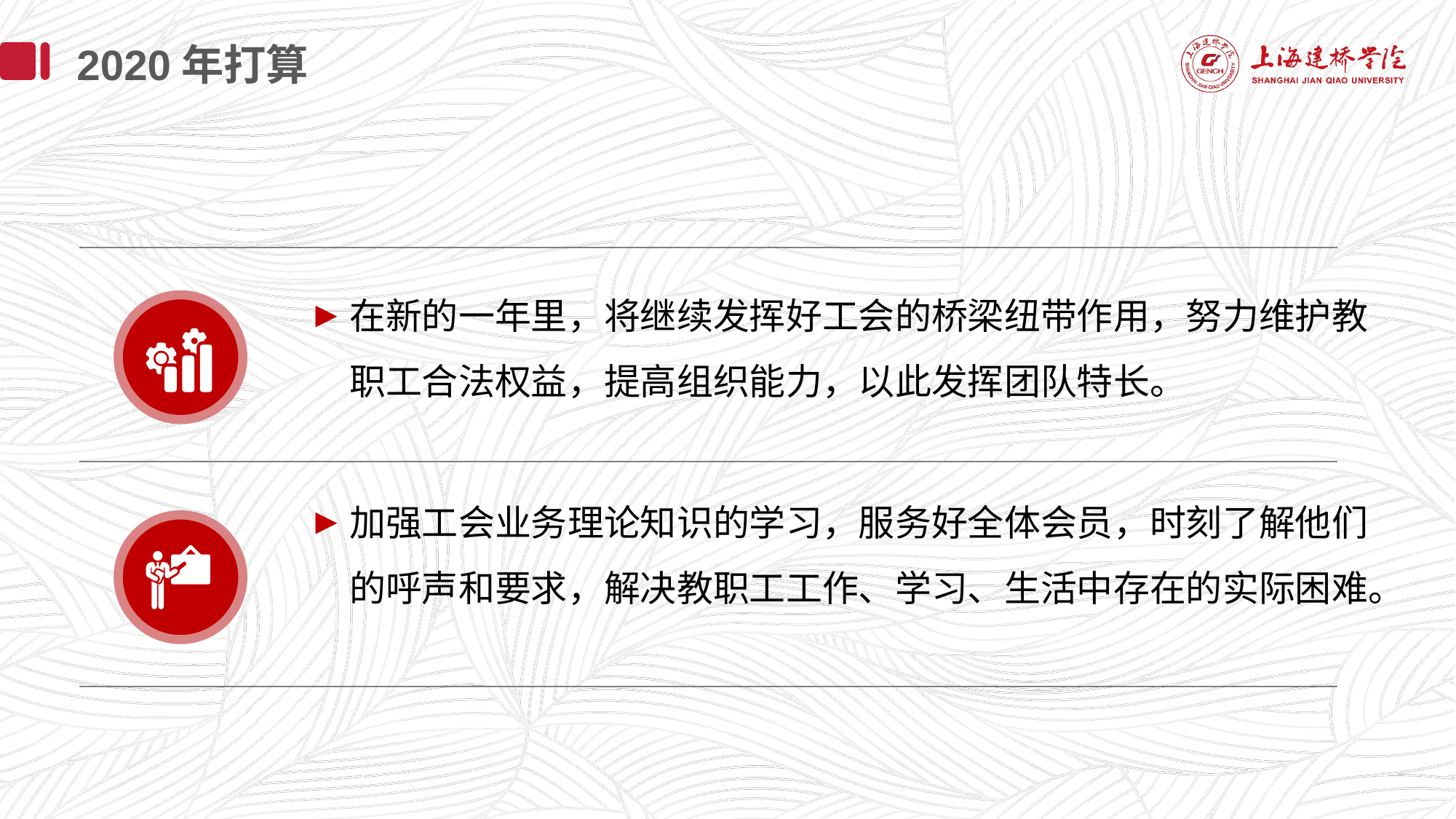

2020年打算
在新的一年里，将继续发挥好工会的桥梁纽带作用，努力维护教职工合法权益，提高组织能力，以此发挥团队特长。

加强工会业务理论知识的学习，服务好全体会员，时刻了解他们的呼声和要求，解决教职工工作、学习、生活中存在的实际困难。